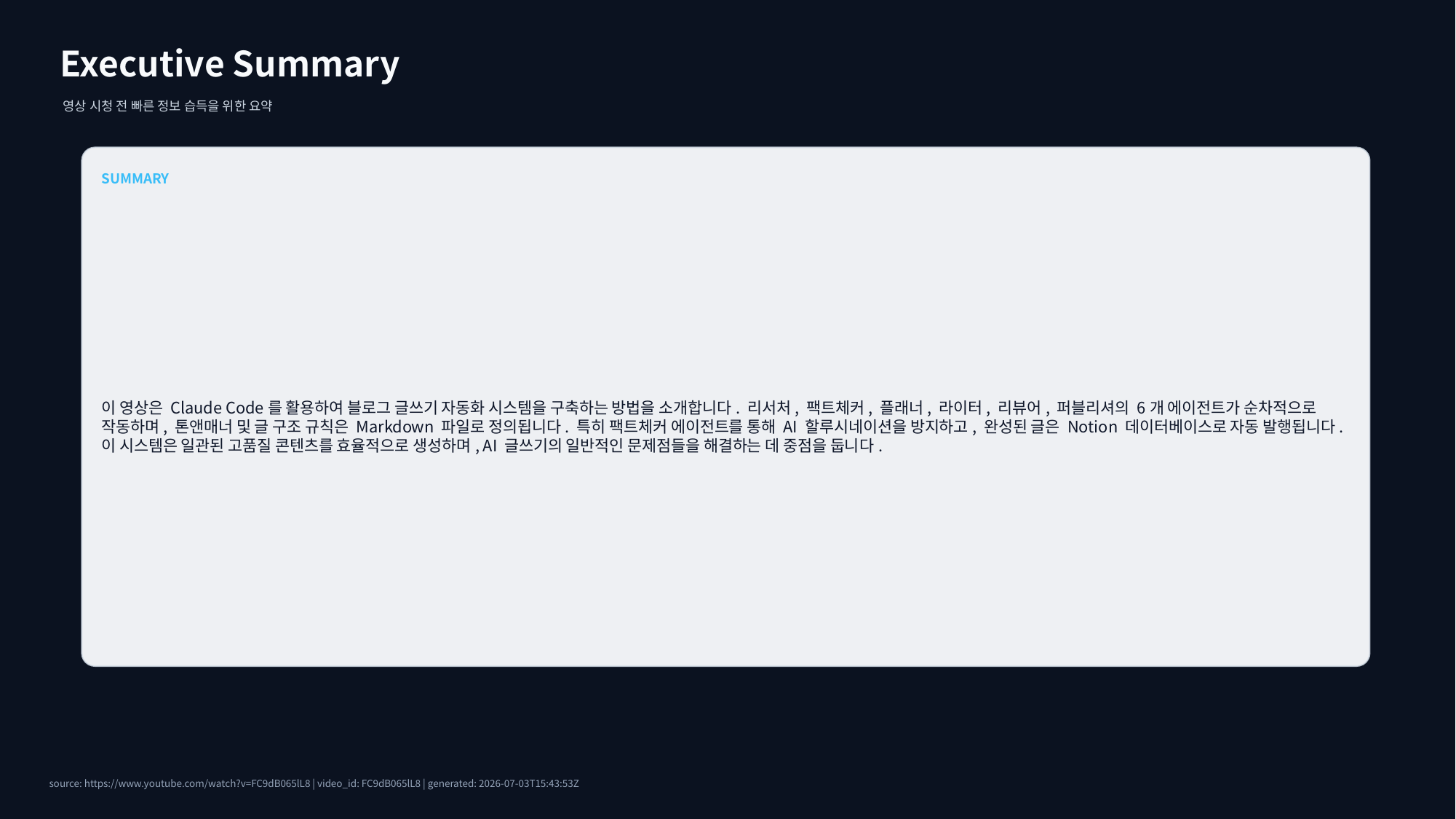

Executive Summary
영상 시청 전 빠른 정보 습득을 위한 요약

SUMMARY
이 영상은 Claude Code를 활용하여 블로그 글쓰기 자동화 시스템을 구축하는 방법을 소개합니다. 리서처, 팩트체커, 플래너, 라이터, 리뷰어, 퍼블리셔의 6개 에이전트가 순차적으로 작동하며, 톤앤매너 및 글 구조 규칙은 Markdown 파일로 정의됩니다. 특히 팩트체커 에이전트를 통해 AI 할루시네이션을 방지하고, 완성된 글은 Notion 데이터베이스로 자동 발행됩니다. 이 시스템은 일관된 고품질 콘텐츠를 효율적으로 생성하며, AI 글쓰기의 일반적인 문제점들을 해결하는 데 중점을 둡니다.
source: https://www.youtube.com/watch?v=FC9dB065lL8 | video_id: FC9dB065lL8 | generated: 2026-07-03T15:43:53Z